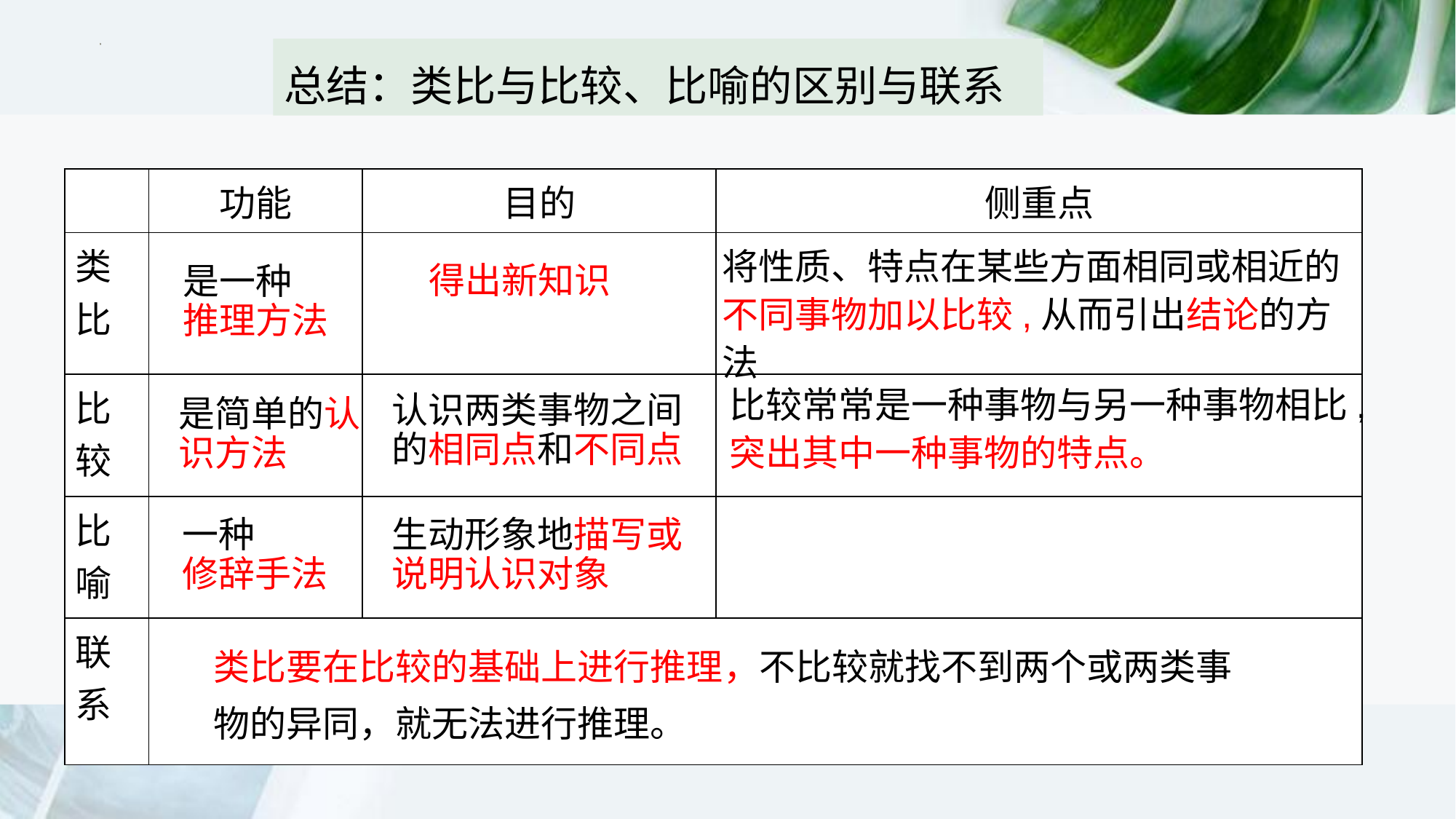

总结：类比与比较、比喻的区别与联系
|  | 功能 | 目的 | 侧重点 |
| --- | --- | --- | --- |
| 类比 |  |  |  |
| 比较 |  |  |  |
| 比喻 |  |  |  |
| 联系 |  |  |  |
将性质、特点在某些方面相同或相近的不同事物加以比较,从而引出结论的方法
得出新知识
是一种
推理方法
比较常常是一种事物与另一种事物相比,突出其中一种事物的特点。
认识两类事物之间的相同点和不同点
是简单的认识方法
一种
修辞手法
生动形象地描写或说明认识对象
类比要在比较的基础上进行推理，不比较就找不到两个或两类事物的异同，就无法进行推理。